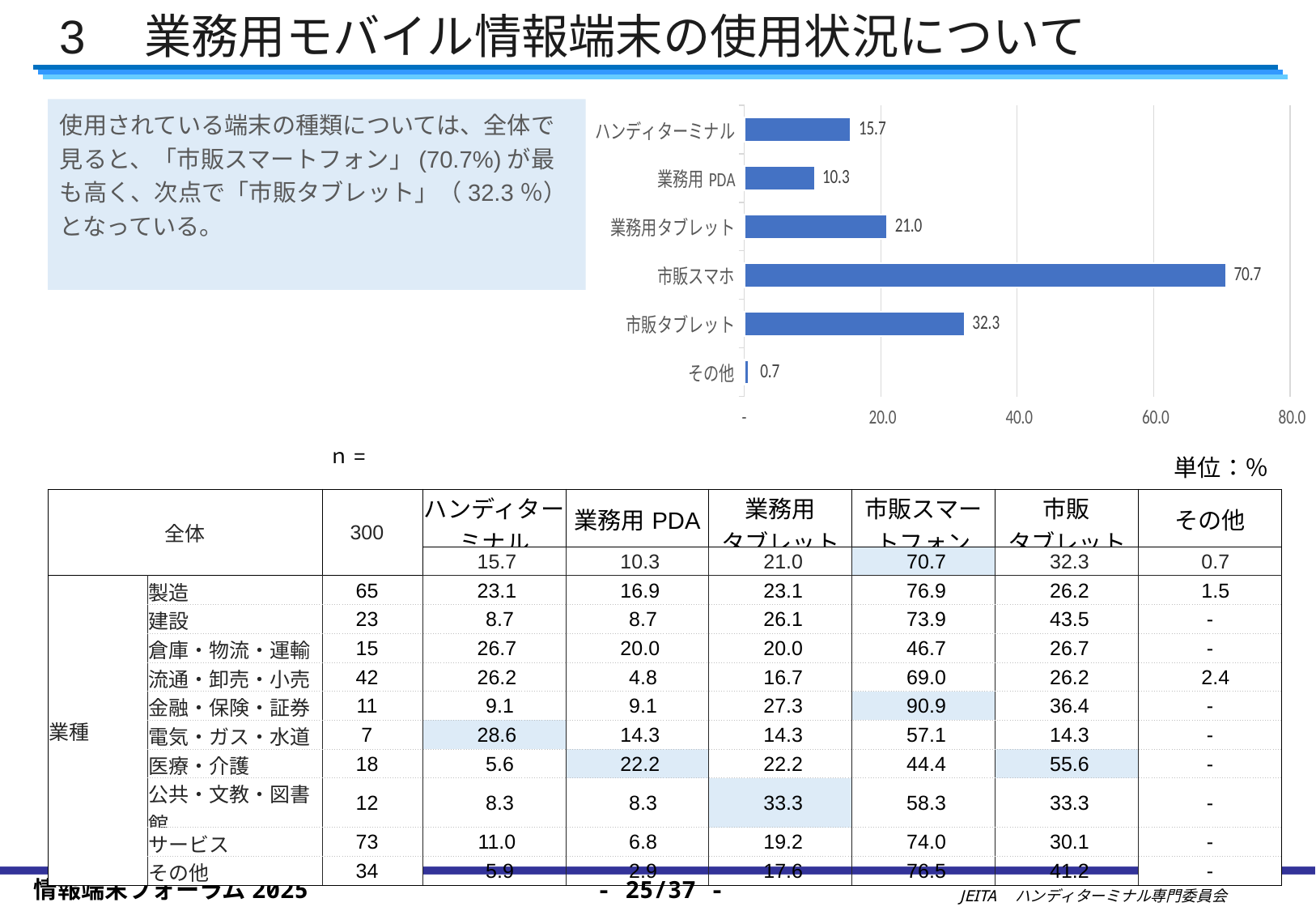

3　業務用モバイル情報端末の使用状況について

### Chart

| Category | 全体 |
|---|---|
| その他 | 0.6666666666666666 |
| 市販タブレット | 32.333333333333336 |
| 市販スマホ | 70.66666666666667 |
| 業務用タブレット | 21.0 |
| 業務用PDA | 10.333333333333334 |
| ハンディターミナル | 15.666666666666666 |
使用されている端末の種類については、全体で見ると、「市販スマートフォン」(70.7%)が最も高く、次点で「市販タブレット」（32.3％）となっている。

ｎ=
単位：％
| 全体 |  | 300 | ハンディターミナル | 業務用PDA | 業務用 タブレット | 市販スマートフォン | 市販 タブレット | その他 |
| --- | --- | --- | --- | --- | --- | --- | --- | --- |
|  |  |  | 15.7 | 10.3 | 21.0 | 70.7 | 32.3 | 0.7 |
| 業種 | 製造 | 65 | 23.1 | 16.9 | 23.1 | 76.9 | 26.2 | 1.5 |
|  | 建設 | 23 | 8.7 | 8.7 | 26.1 | 73.9 | 43.5 | - |
|  | 倉庫・物流・運輸 | 15 | 26.7 | 20.0 | 20.0 | 46.7 | 26.7 | - |
|  | 流通・卸売・小売 | 42 | 26.2 | 4.8 | 16.7 | 69.0 | 26.2 | 2.4 |
|  | 金融・保険・証券 | 11 | 9.1 | 9.1 | 27.3 | 90.9 | 36.4 | - |
|  | 電気・ガス・水道 | 7 | 28.6 | 14.3 | 14.3 | 57.1 | 14.3 | - |
|  | 医療・介護 | 18 | 5.6 | 22.2 | 22.2 | 44.4 | 55.6 | - |
|  | 公共・文教・図書館 | 12 | 8.3 | 8.3 | 33.3 | 58.3 | 33.3 | - |
|  | サービス | 73 | 11.0 | 6.8 | 19.2 | 74.0 | 30.1 | - |
|  | その他 | 34 | 5.9 | 2.9 | 17.6 | 76.5 | 41.2 | - |